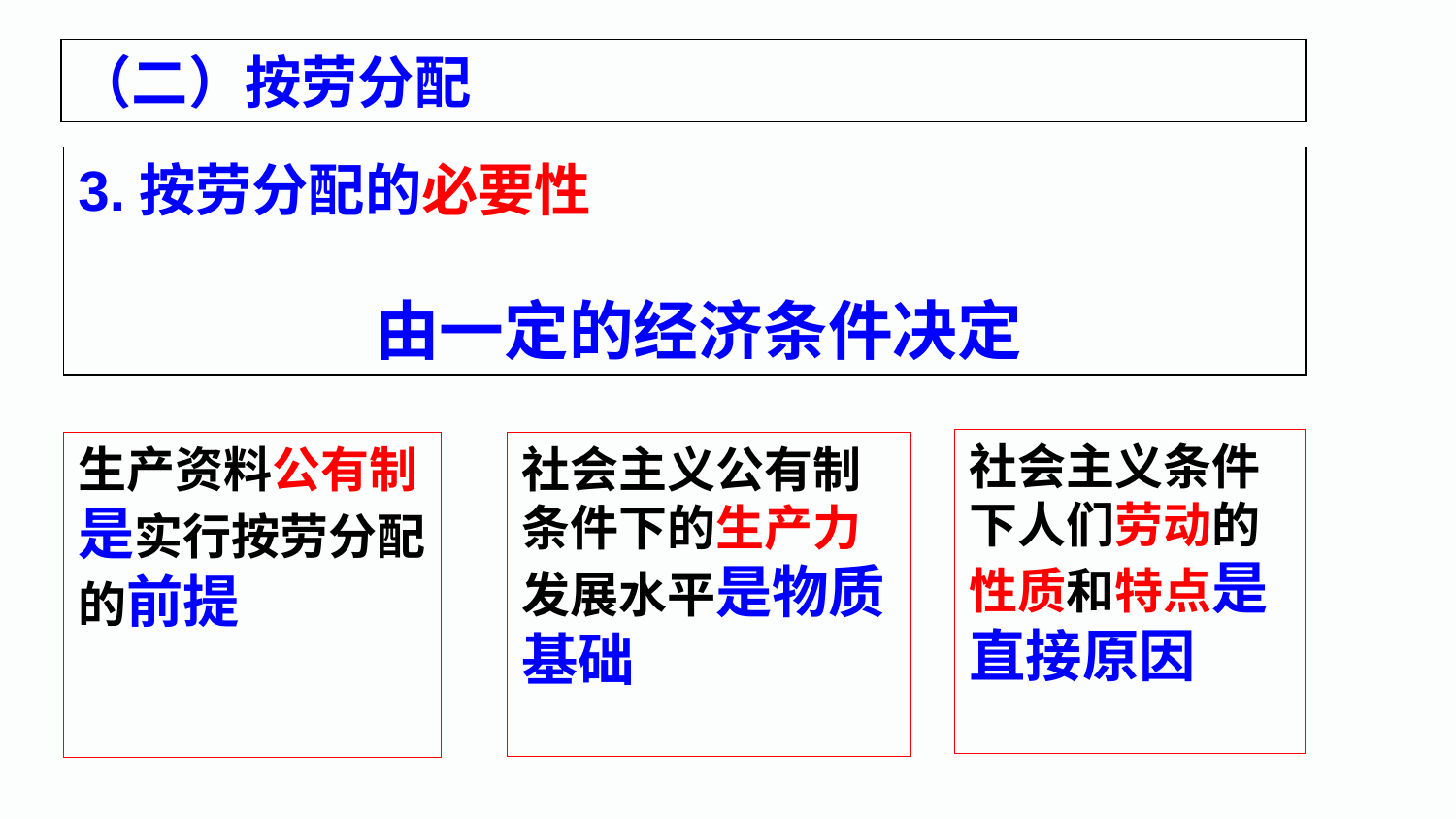

（二）按劳分配
3.按劳分配的必要性

  由一定的经济条件决定
社会主义条件下人们劳动的性质和特点是直接原因

社会主义公有制条件下的生产力发展水平是物质基础

生产资料公有制是实行按劳分配的前提